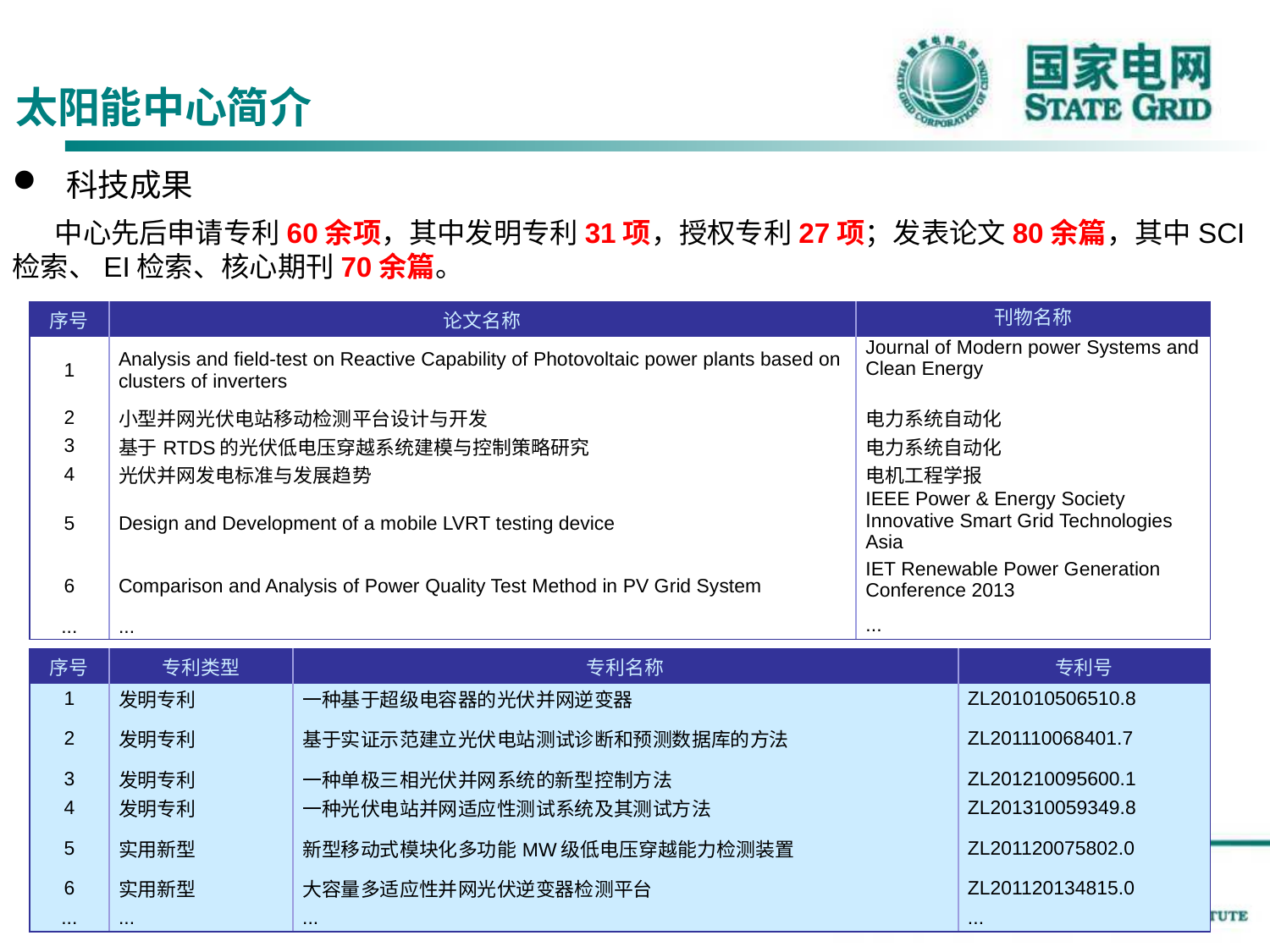

太阳能中心简介
  科技成果
中心先后申请专利60余项，其中发明专利31项，授权专利27项；发表论文80余篇，其中SCI检索、EI检索、核心期刊70余篇。
| 序号 | 论文名称 | 刊物名称 |
| --- | --- | --- |
| 1 | Analysis and field-test on Reactive Capability of Photovoltaic power plants based on clusters of inverters | Journal of Modern power Systems and Clean Energy |
| 2 | 小型并网光伏电站移动检测平台设计与开发 | 电力系统自动化 |
| 3 | 基于RTDS的光伏低电压穿越系统建模与控制策略研究 | 电力系统自动化 |
| 4 | 光伏并网发电标准与发展趋势 | 电机工程学报 |
| 5 | Design and Development of a mobile LVRT testing device | IEEE Power & Energy Society Innovative Smart Grid Technologies Asia |
| 6 | Comparison and Analysis of Power Quality Test Method in PV Grid System | IET Renewable Power Generation Conference 2013 |
| ... | ... | ... |
| 序号 | 专利类型 | 专利名称 | 专利号 |
| --- | --- | --- | --- |
| 1 | 发明专利 | 一种基于超级电容器的光伏并网逆变器 | ZL201010506510.8 |
| 2 | 发明专利 | 基于实证示范建立光伏电站测试诊断和预测数据库的方法 | ZL201110068401.7 |
| 3 | 发明专利 | 一种单极三相光伏并网系统的新型控制方法 | ZL201210095600.1 |
| 4 | 发明专利 | 一种光伏电站并网适应性测试系统及其测试方法 | ZL201310059349.8 |
| 5 | 实用新型 | 新型移动式模块化多功能MW级低电压穿越能力检测装置 | ZL201120075802.0 |
| 6 | 实用新型 | 大容量多适应性并网光伏逆变器检测平台 | ZL201120134815.0 |
| ... | ... | ... | ... |